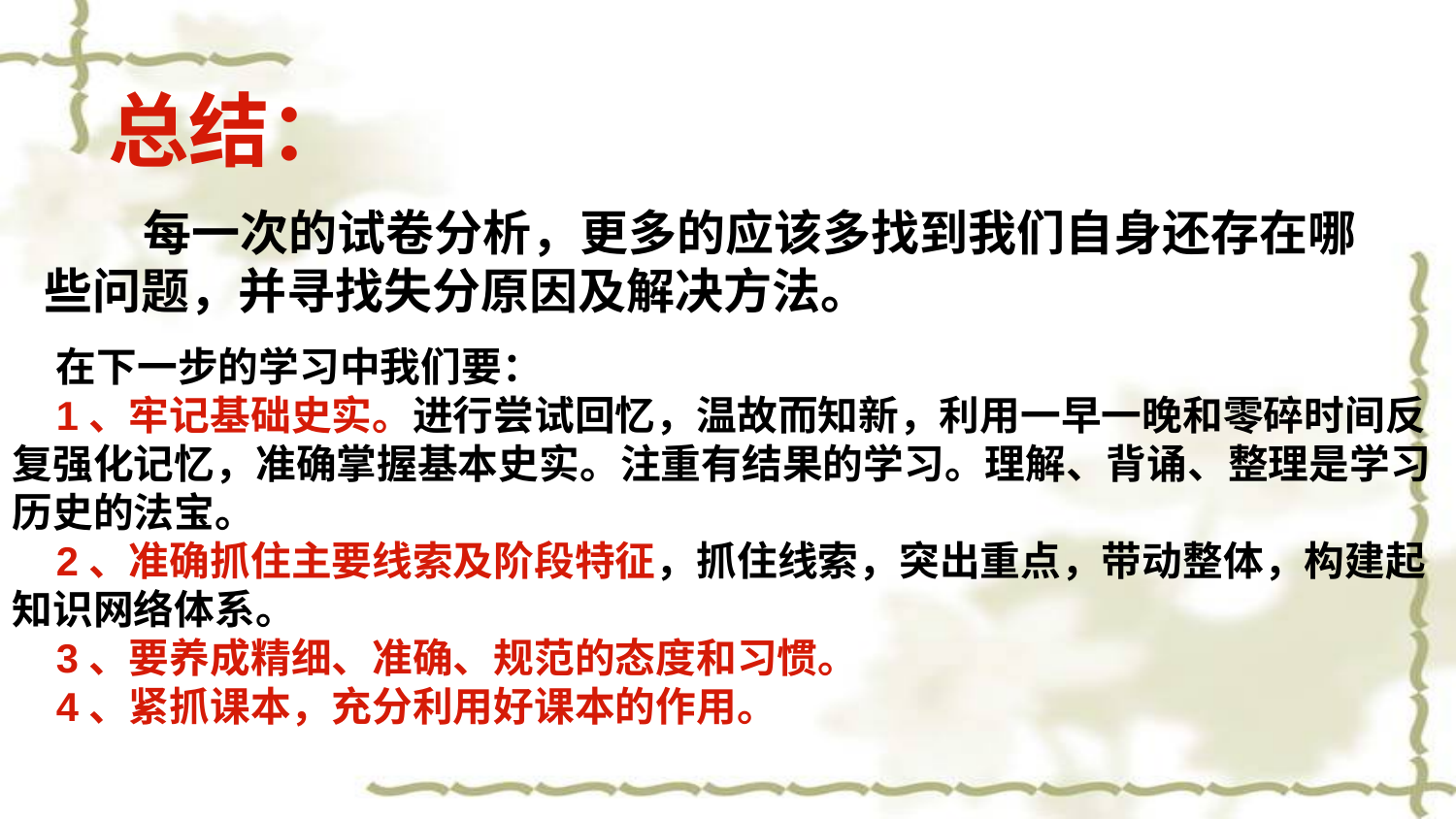

总结：
        每一次的试卷分析，更多的应该多找到我们自身还存在哪些问题，并寻找失分原因及解决方法。
在下一步的学习中我们要：
1、牢记基础史实。进行尝试回忆，温故而知新，利用一早一晚和零碎时间反复强化记忆，准确掌握基本史实。注重有结果的学习。理解、背诵、整理是学习历史的法宝。
2、准确抓住主要线索及阶段特征，抓住线索，突出重点，带动整体，构建起知识网络体系。
3、要养成精细、准确、规范的态度和习惯。
4、紧抓课本，充分利用好课本的作用。